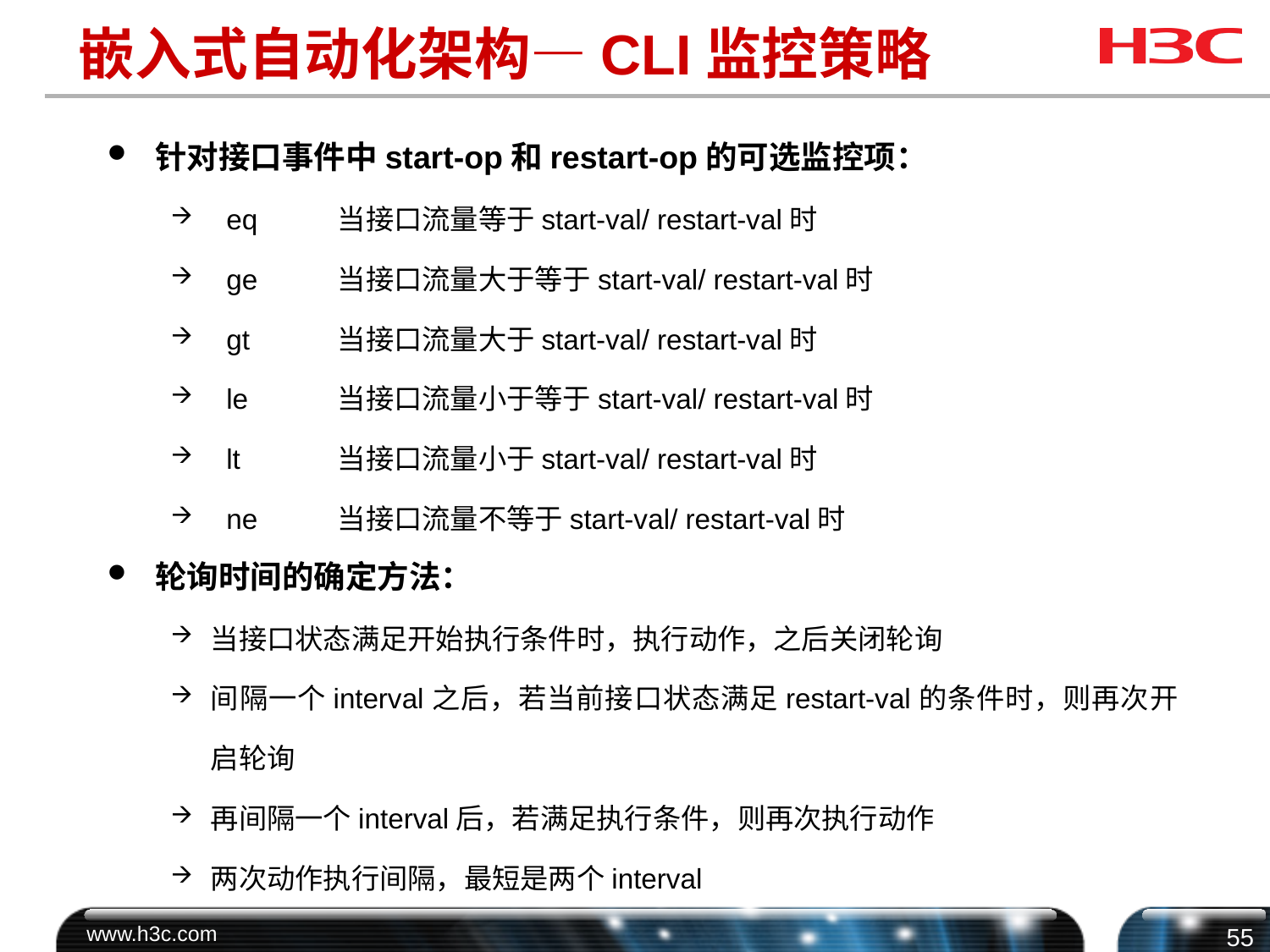

# 嵌入式自动化架构—CLI监控策略
针对接口事件中start-op和restart-op的可选监控项：
  eq	当接口流量等于start-val/ restart-val时
  ge	当接口流量大于等于start-val/ restart-val时
  gt	当接口流量大于start-val/ restart-val时
  le	当接口流量小于等于start-val/ restart-val时
  lt	当接口流量小于start-val/ restart-val时
  ne	当接口流量不等于start-val/ restart-val时
轮询时间的确定方法：
当接口状态满足开始执行条件时，执行动作，之后关闭轮询
间隔一个interval之后，若当前接口状态满足restart-val的条件时，则再次开启轮询
再间隔一个interval后，若满足执行条件，则再次执行动作
两次动作执行间隔，最短是两个interval